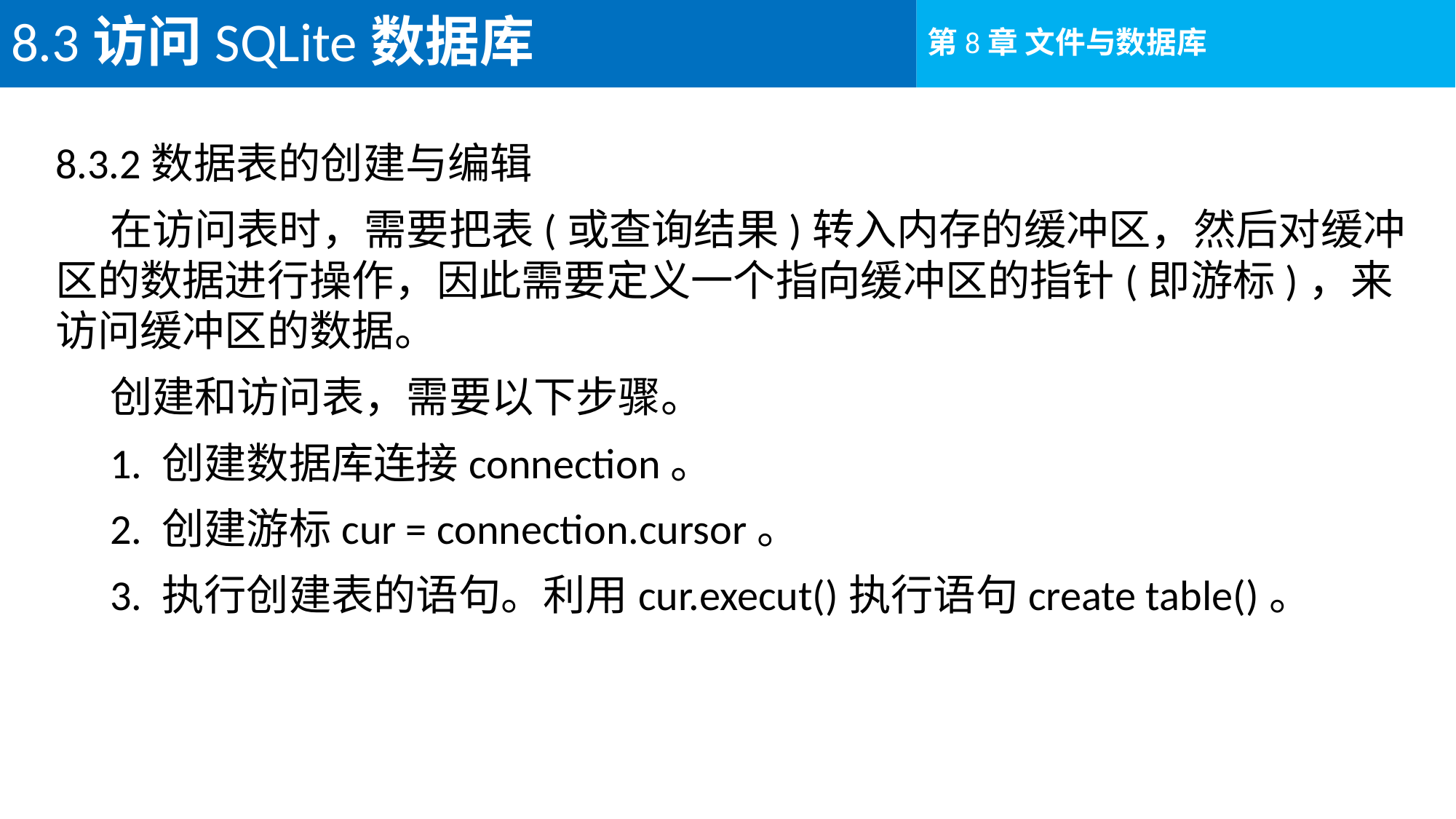

# 8.3访问SQLite数据库
8.3.2数据表的创建与编辑
在访问表时，需要把表(或查询结果)转入内存的缓冲区，然后对缓冲区的数据进行操作，因此需要定义一个指向缓冲区的指针(即游标)，来访问缓冲区的数据。
创建和访问表，需要以下步骤。
1. 创建数据库连接connection。
2. 创建游标cur = connection.cursor。
3. 执行创建表的语句。利用cur.execut()执行语句create table()。